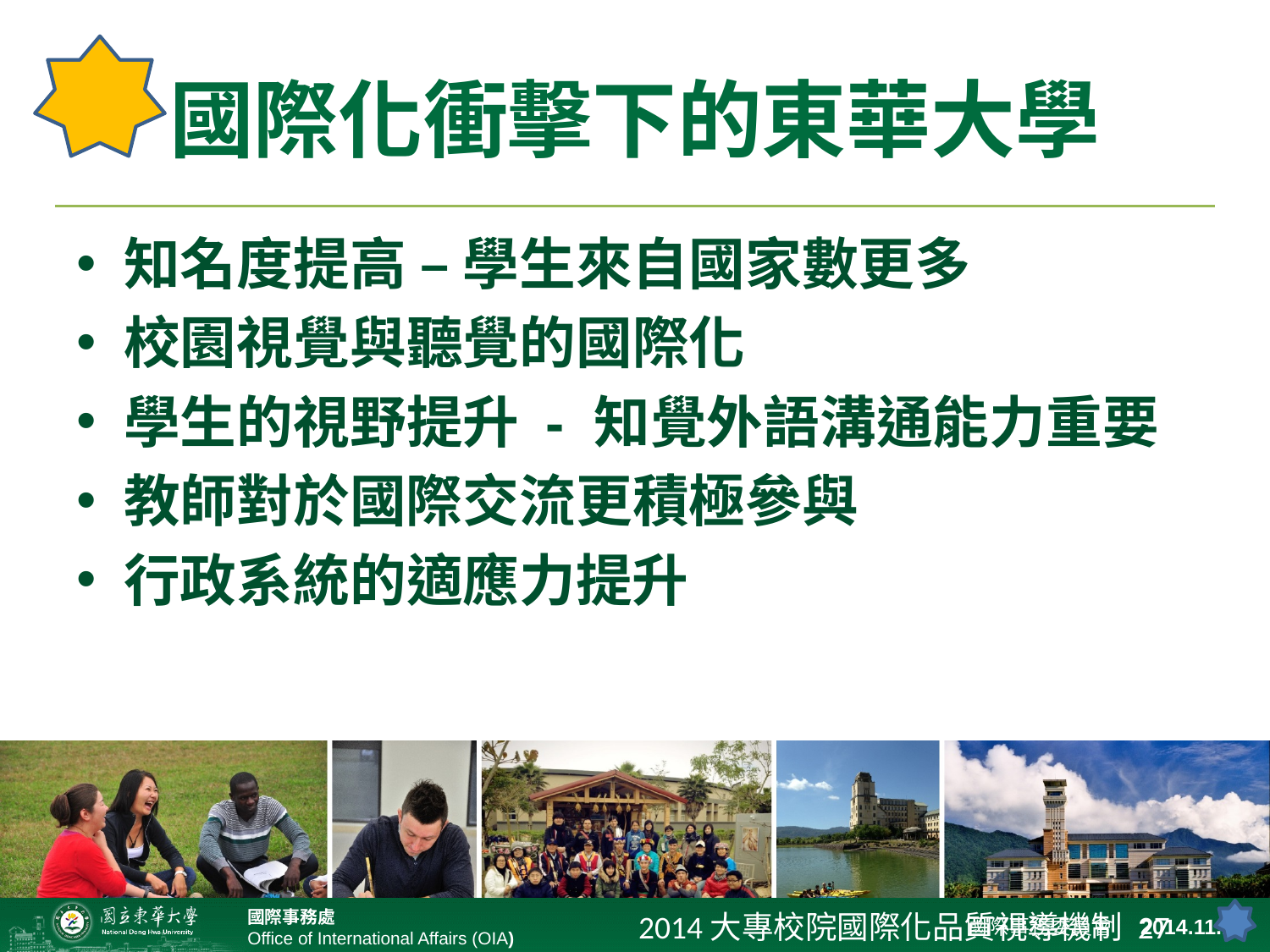

# 國際化衝擊下的東華大學
知名度提高 – 學生來自國家數更多
校園視覺與聽覺的國際化
學生的視野提升 - 知覺外語溝通能力重要
教師對於國際交流更積極參與
行政系統的適應力提升

2014大專校院國際化品質視導機制 27